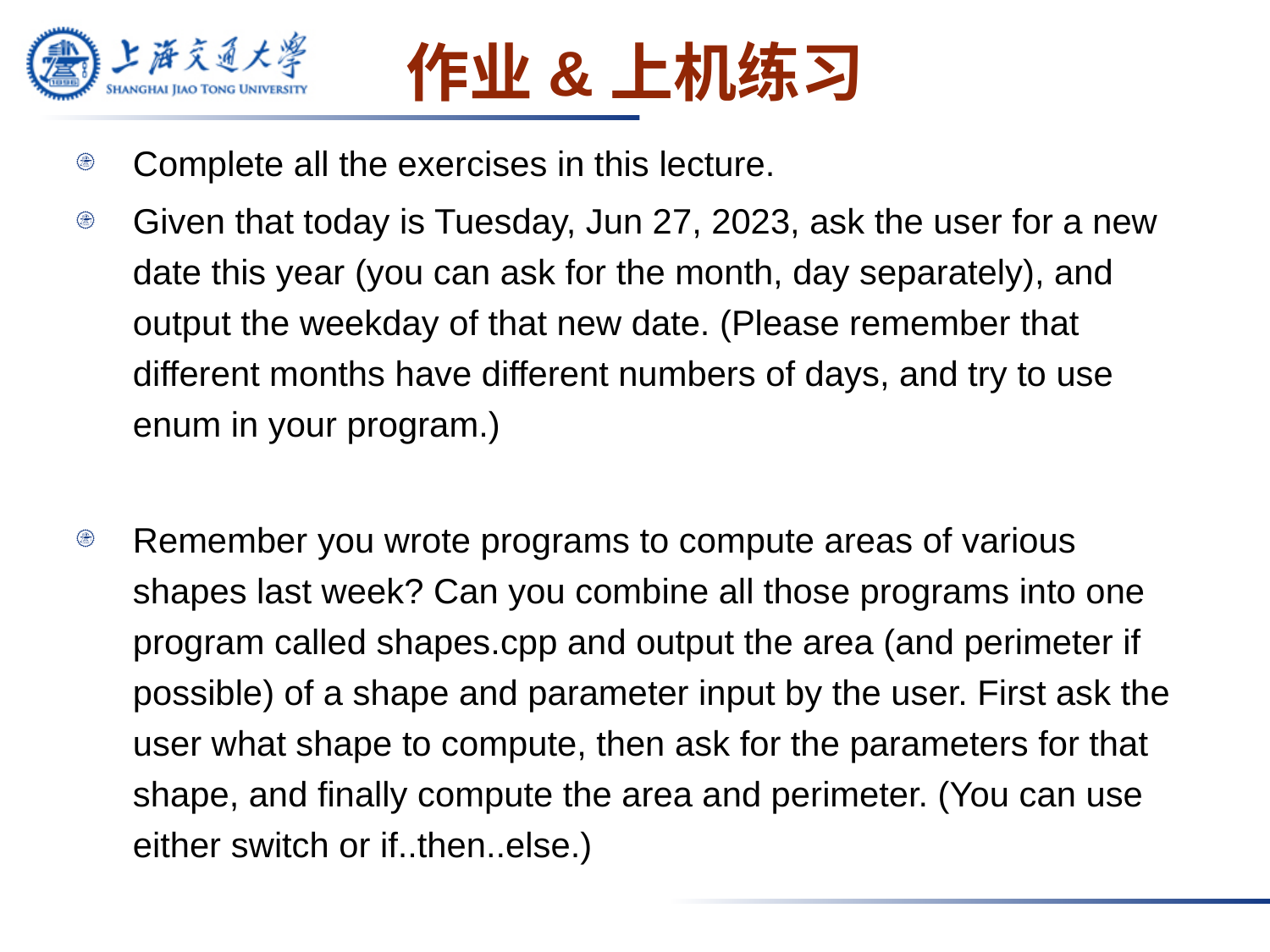

# 作业&上机练习
Complete all the exercises in this lecture.
Given that today is Tuesday, Jun 27, 2023, ask the user for a new date this year (you can ask for the month, day separately), and output the weekday of that new date. (Please remember that different months have different numbers of days, and try to use enum in your program.)

Remember you wrote programs to compute areas of various shapes last week? Can you combine all those programs into one program called shapes.cpp and output the area (and perimeter if possible) of a shape and parameter input by the user. First ask the user what shape to compute, then ask for the parameters for that shape, and finally compute the area and perimeter. (You can use either switch or if..then..else.)